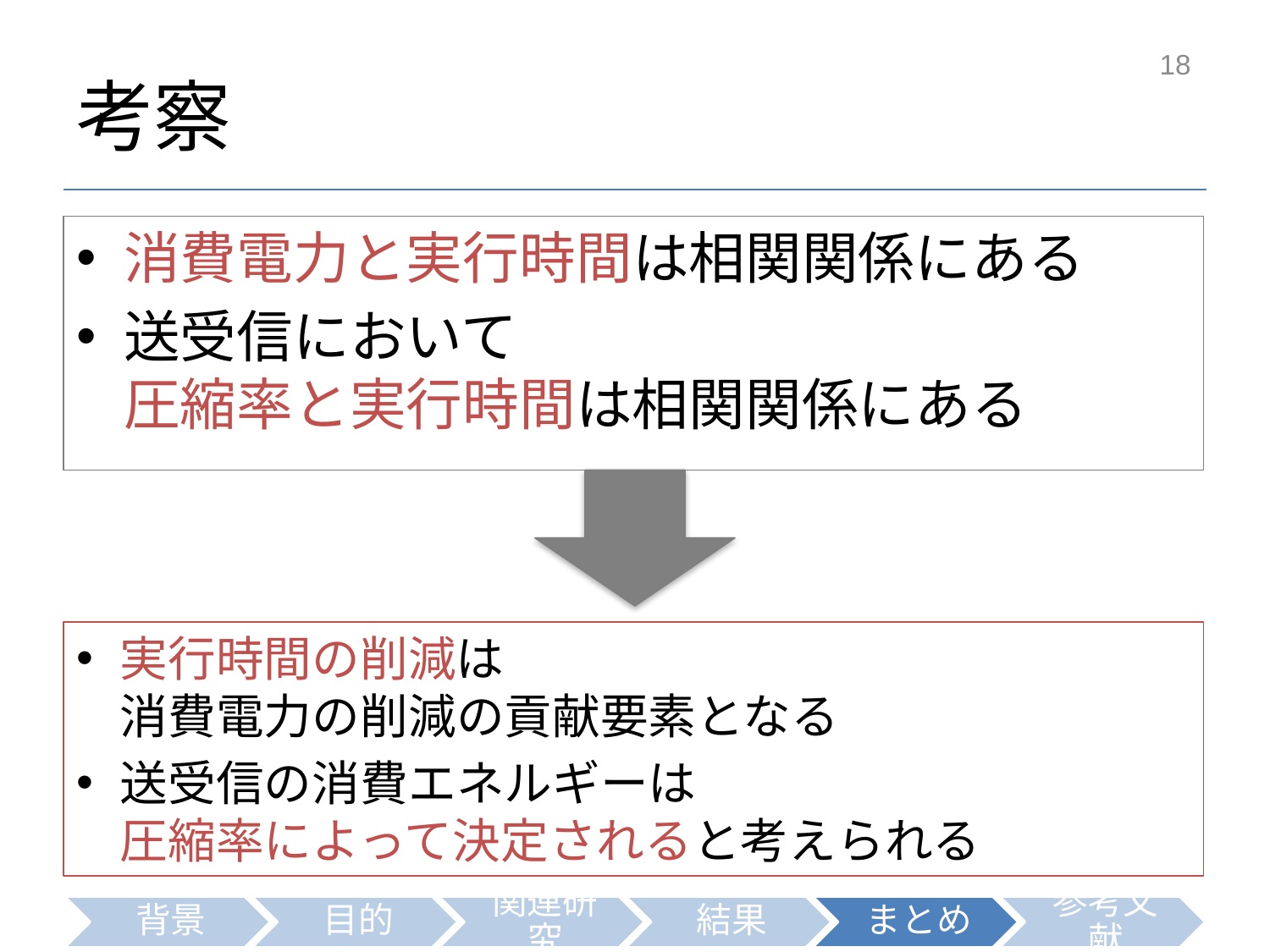

# 考察
18
消費電力と実行時間は相関関係にある
送受信において
圧縮率と実行時間は相関関係にある

実行時間の削減は
消費電力の削減の貢献要素となる
送受信の消費エネルギーは
圧縮率によって決定されると考えられる